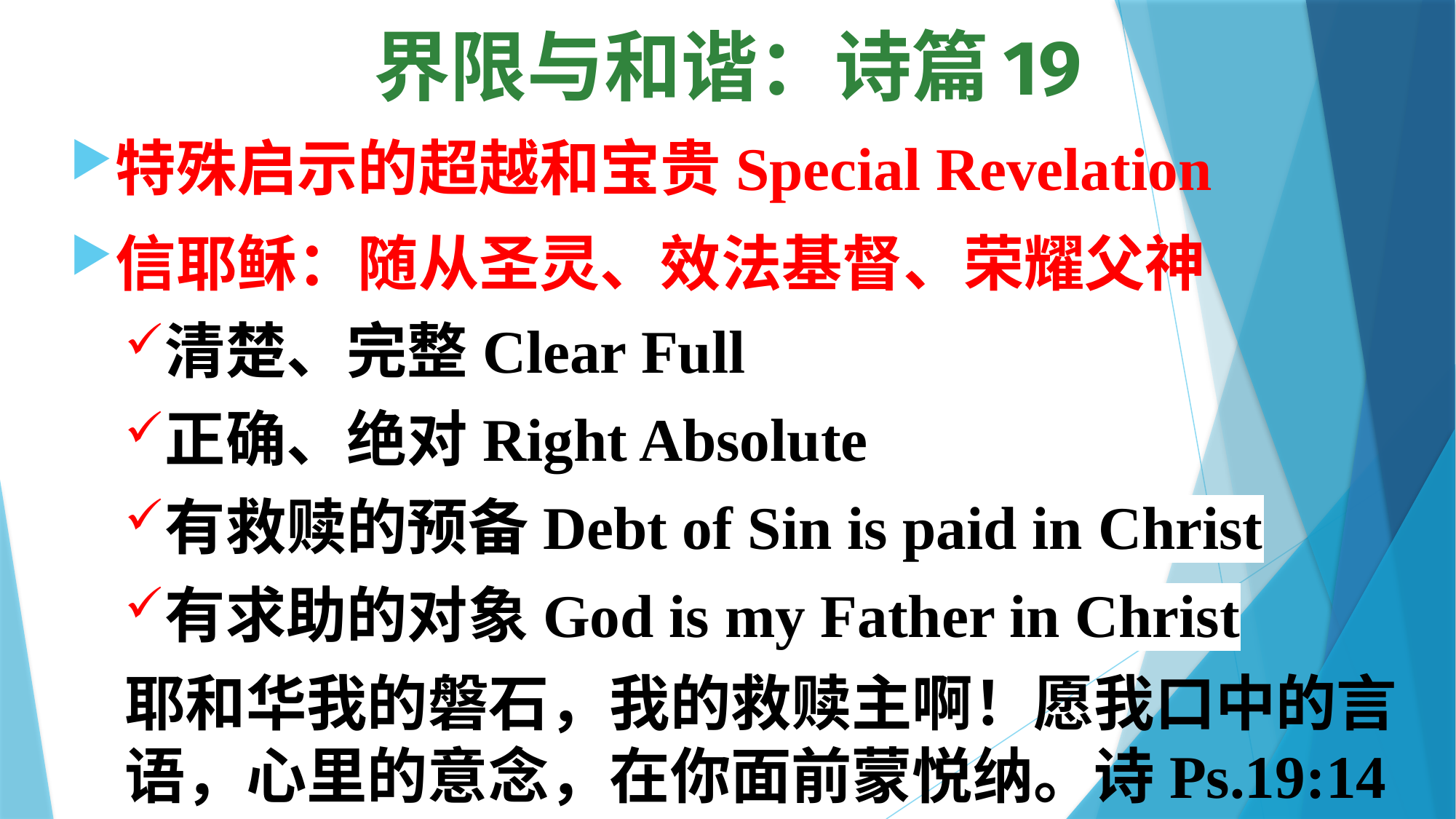

# 界限与和谐：诗篇19
特殊启示的超越和宝贵Special Revelation
信耶稣：随从圣灵、效法基督、荣耀父神
清楚、完整Clear Full
正确、绝对Right Absolute
有救赎的预备Debt of Sin is paid in Christ
有求助的对象God is my Father in Christ
耶和华我的磐石，我的救赎主啊！愿我口中的言语，心里的意念，在你面前蒙悦纳。诗Ps.19:14